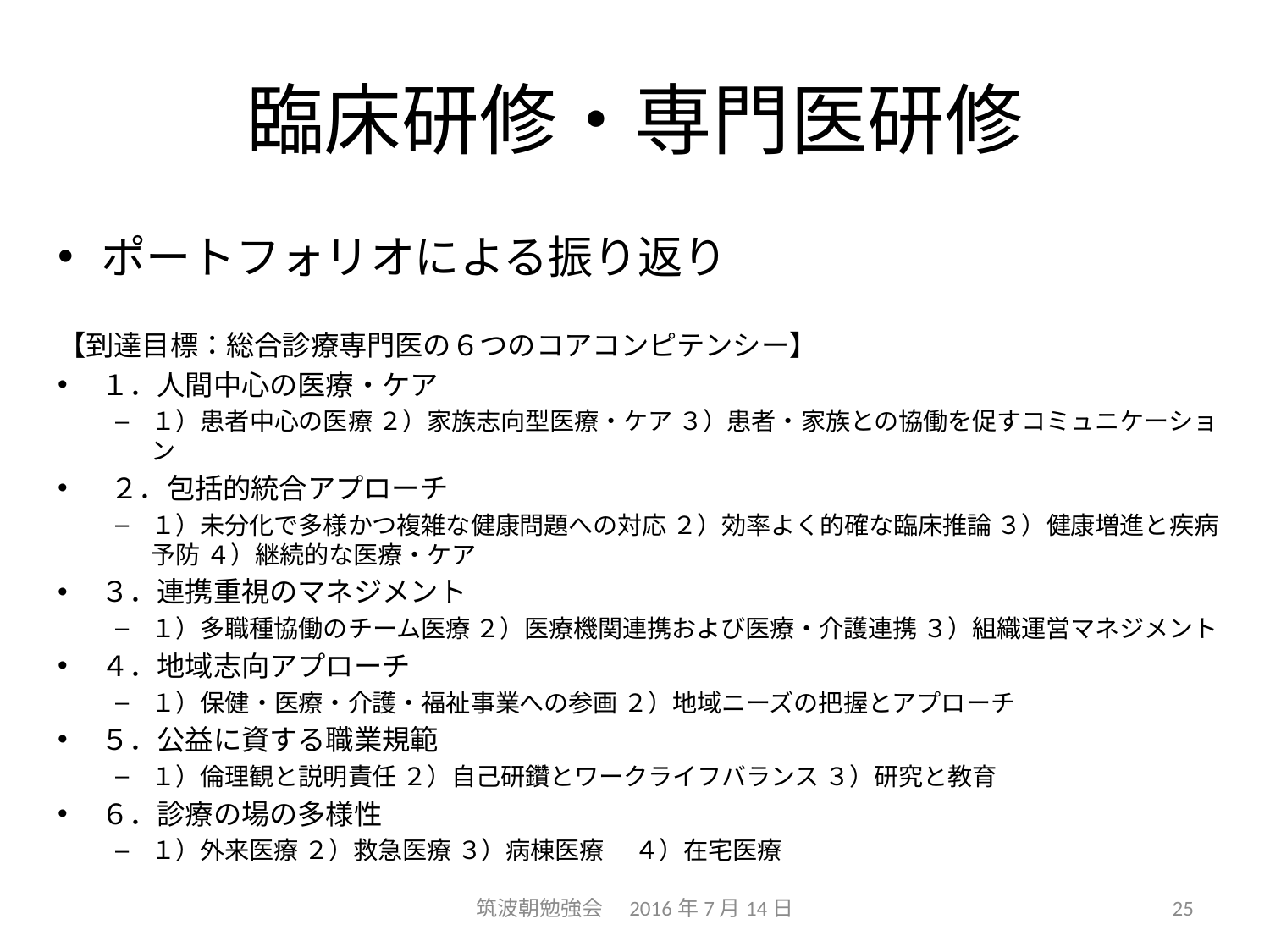

# 臨床研修・専門医研修
ポートフォリオによる振り返り

【到達目標：総合診療専門医の６つのコアコンピテンシー】
１．人間中心の医療・ケア
１）患者中心の医療 ２）家族志向型医療・ケア ３）患者・家族との協働を促すコミュニケーション
 ２．包括的統合アプローチ
１）未分化で多様かつ複雑な健康問題への対応 ２）効率よく的確な臨床推論 ３）健康増進と疾病予防 ４）継続的な医療・ケア
３．連携重視のマネジメント
１）多職種協働のチーム医療 ２）医療機関連携および医療・介護連携 ３）組織運営マネジメント
４．地域志向アプローチ
１）保健・医療・介護・福祉事業への参画 ２）地域ニーズの把握とアプローチ
５．公益に資する職業規範
１）倫理観と説明責任 ２）自己研鑽とワークライフバランス ３）研究と教育
６．診療の場の多様性
１）外来医療 ２）救急医療 ３）病棟医療 　４）在宅医療
筑波朝勉強会　2016年7月14日
25